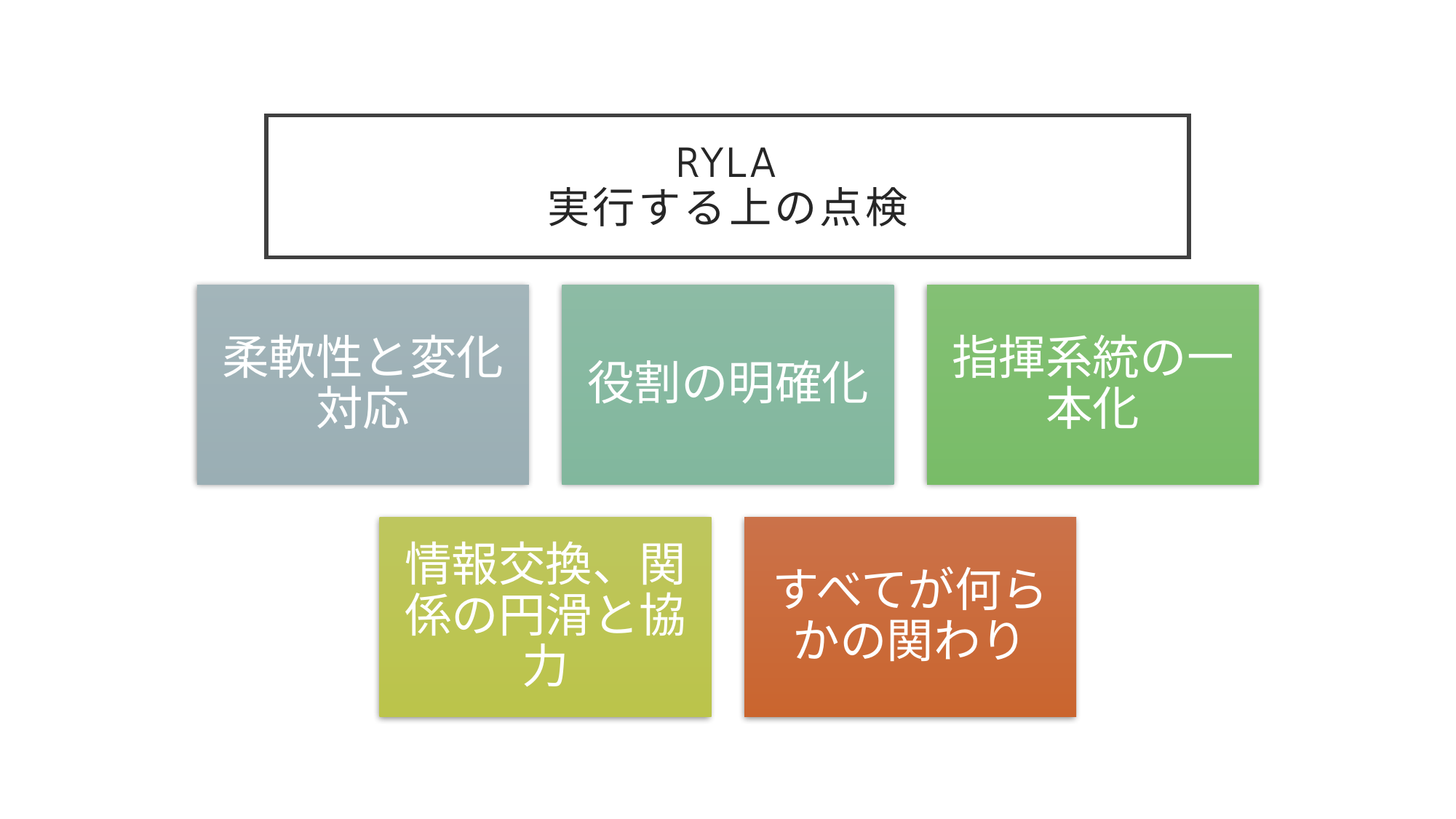

# RYLA 実行する上の点検
柔軟性と変化対応
役割の明確化
指揮系統の一本化
情報交換、関係の円滑と協力
すべてが何らかの関わり